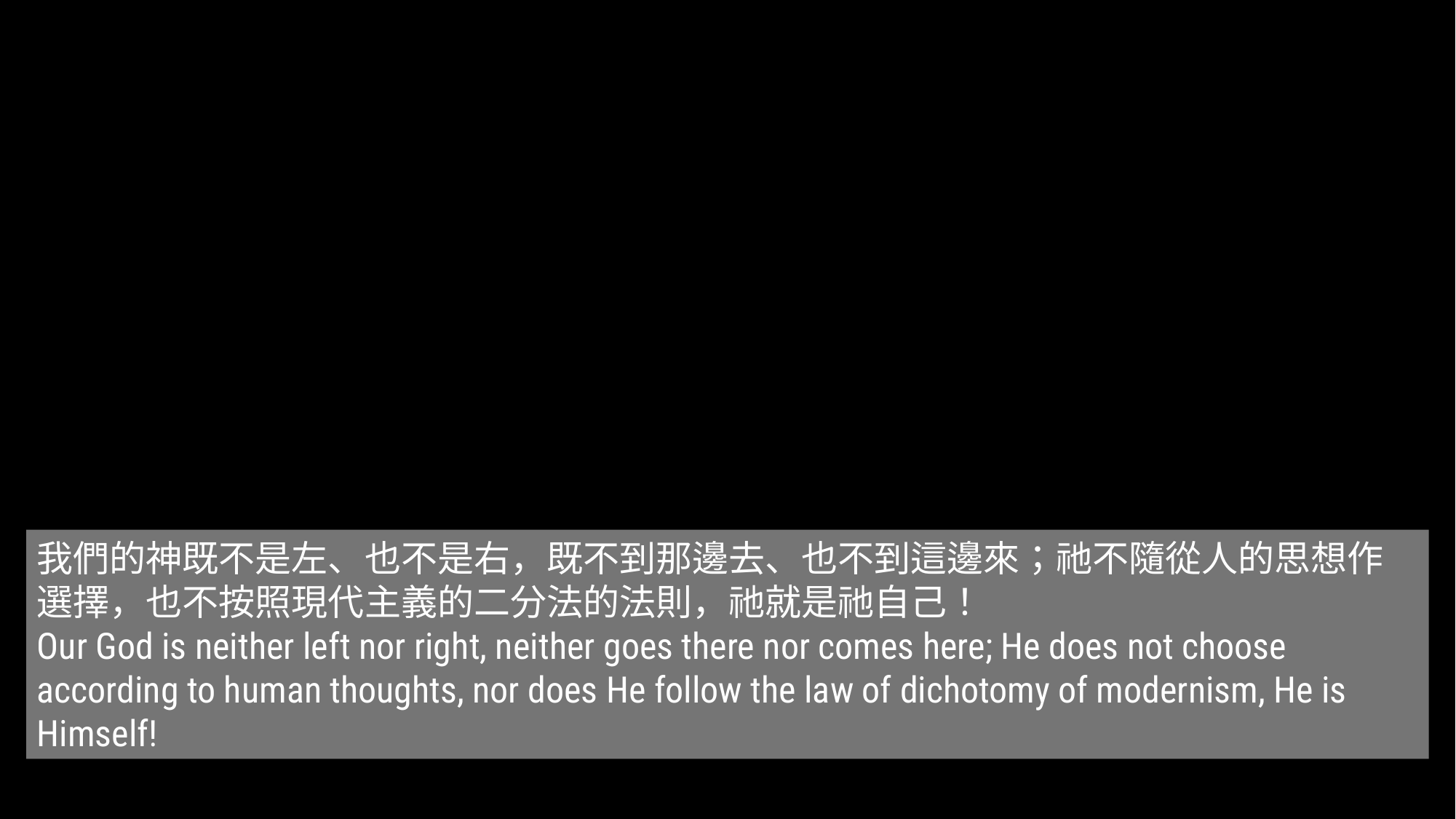

我們的神既不是左、也不是右，既不到那邊去、也不到這邊來；祂不隨從人的思想作選擇，也不按照現代主義的二分法的法則，祂就是祂自己！
Our God is neither left nor right, neither goes there nor comes here; He does not choose according to human thoughts, nor does He follow the law of dichotomy of modernism, He is Himself!